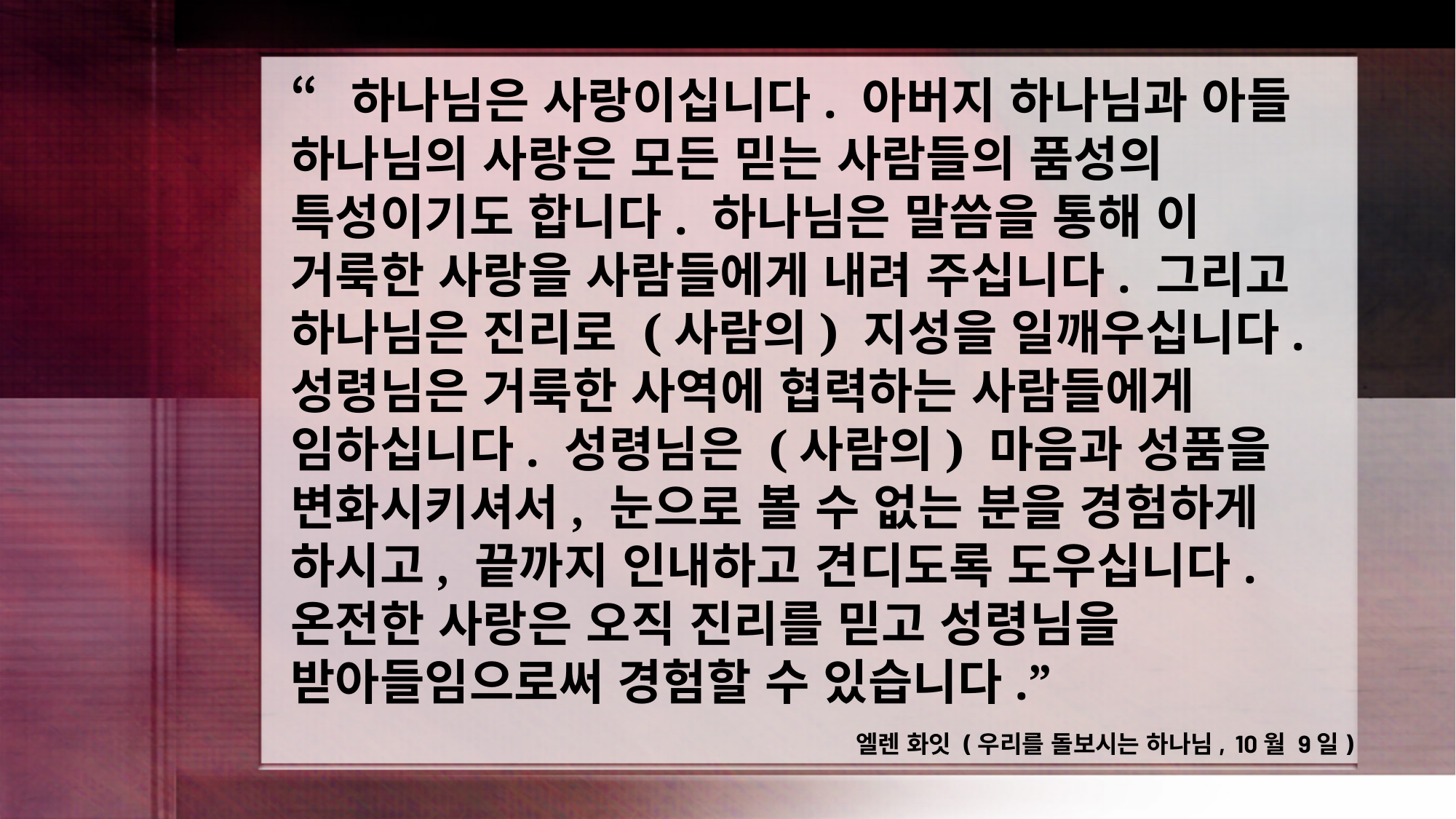

“하나님은 사랑이십니다. 아버지 하나님과 아들 하나님의 사랑은 모든 믿는 사람들의 품성의 특성이기도 합니다. 하나님은 말씀을 통해 이 거룩한 사랑을 사람들에게 내려 주십니다. 그리고 하나님은 진리로 (사람의) 지성을 일깨우십니다. 성령님은 거룩한 사역에 협력하는 사람들에게 임하십니다. 성령님은 (사람의) 마음과 성품을 변화시키셔서, 눈으로 볼 수 없는 분을 경험하게 하시고, 끝까지 인내하고 견디도록 도우십니다. 온전한 사랑은 오직 진리를 믿고 성령님을 받아들임으로써 경험할 수 있습니다.”
엘렌 화잇 (우리를 돌보시는 하나님,  10월 9일)